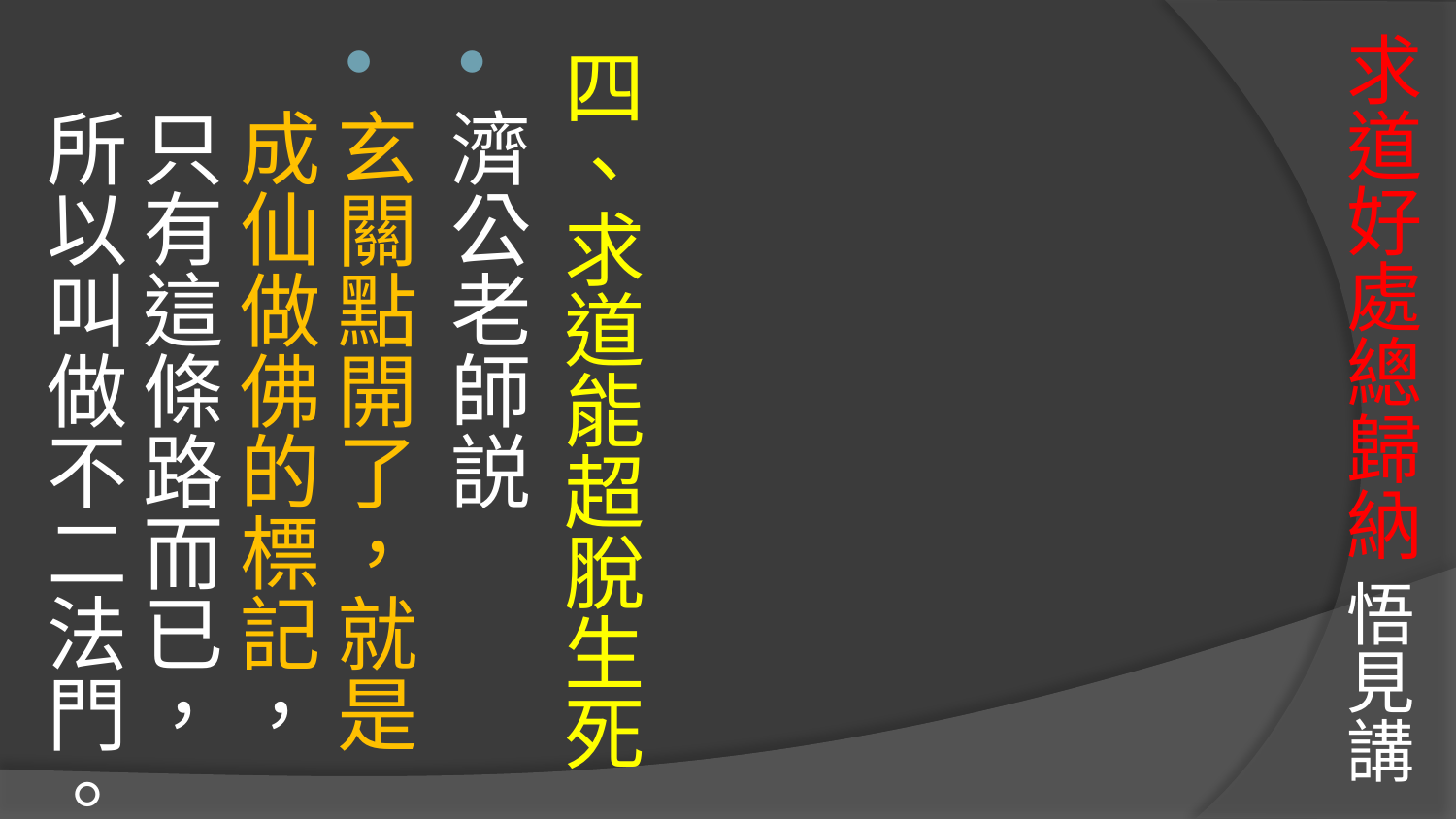

# 求道好處總歸納 悟見講
四、求道能超脫生死
濟公老師説
玄關點開了，就是成仙做佛的標記，只有這條路而已，所以叫做不二法門。